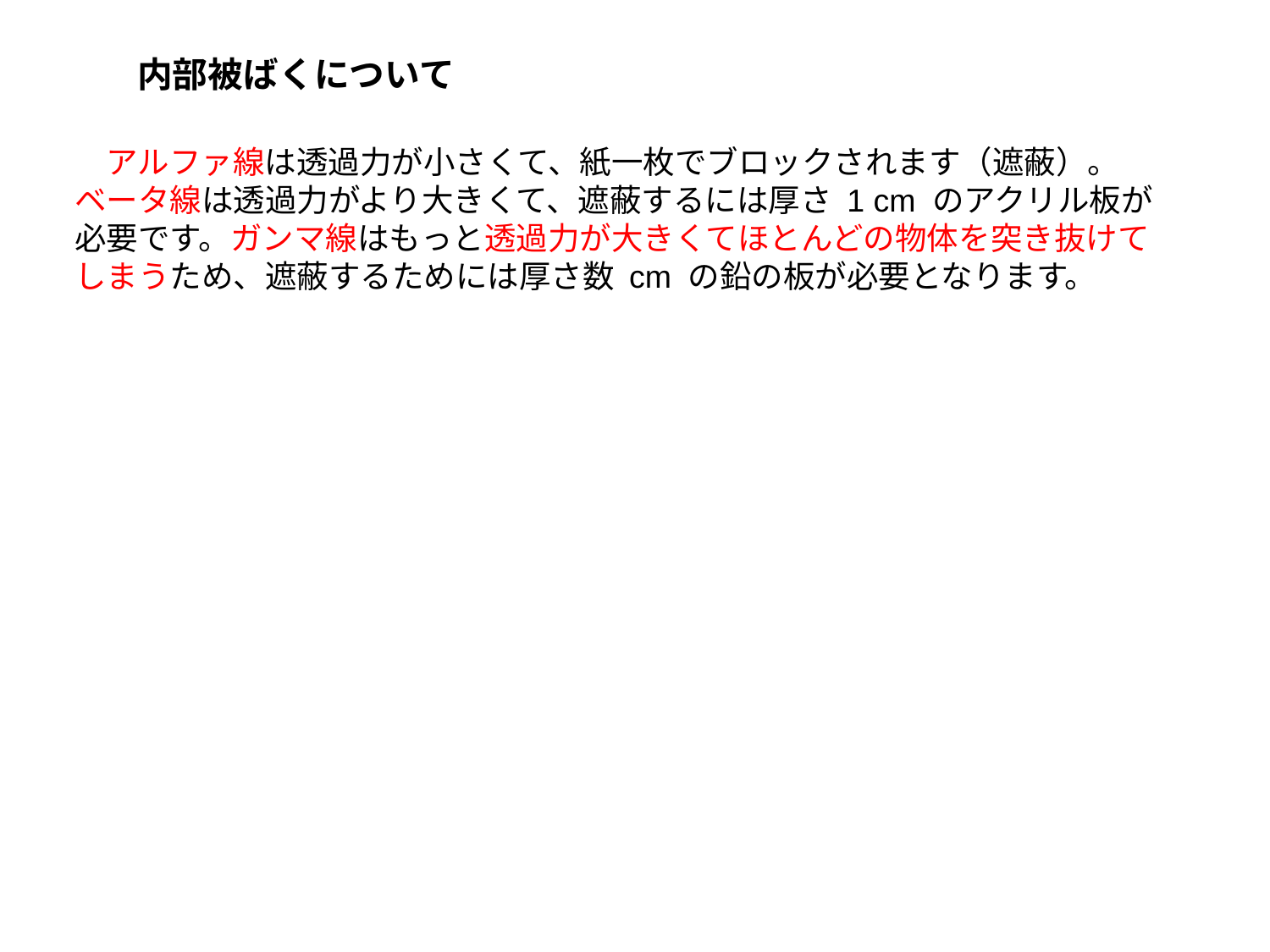

内部被ばくについて
　アルファ線は透過力が小さくて、紙一枚でブロックされます（遮蔽）。ベータ線は透過力がより大きくて、遮蔽するには厚さ 1 cm のアクリル板が必要です。ガンマ線はもっと透過力が大きくてほとんどの物体を突き抜けてしまうため、遮蔽するためには厚さ数 cm の鉛の板が必要となります。